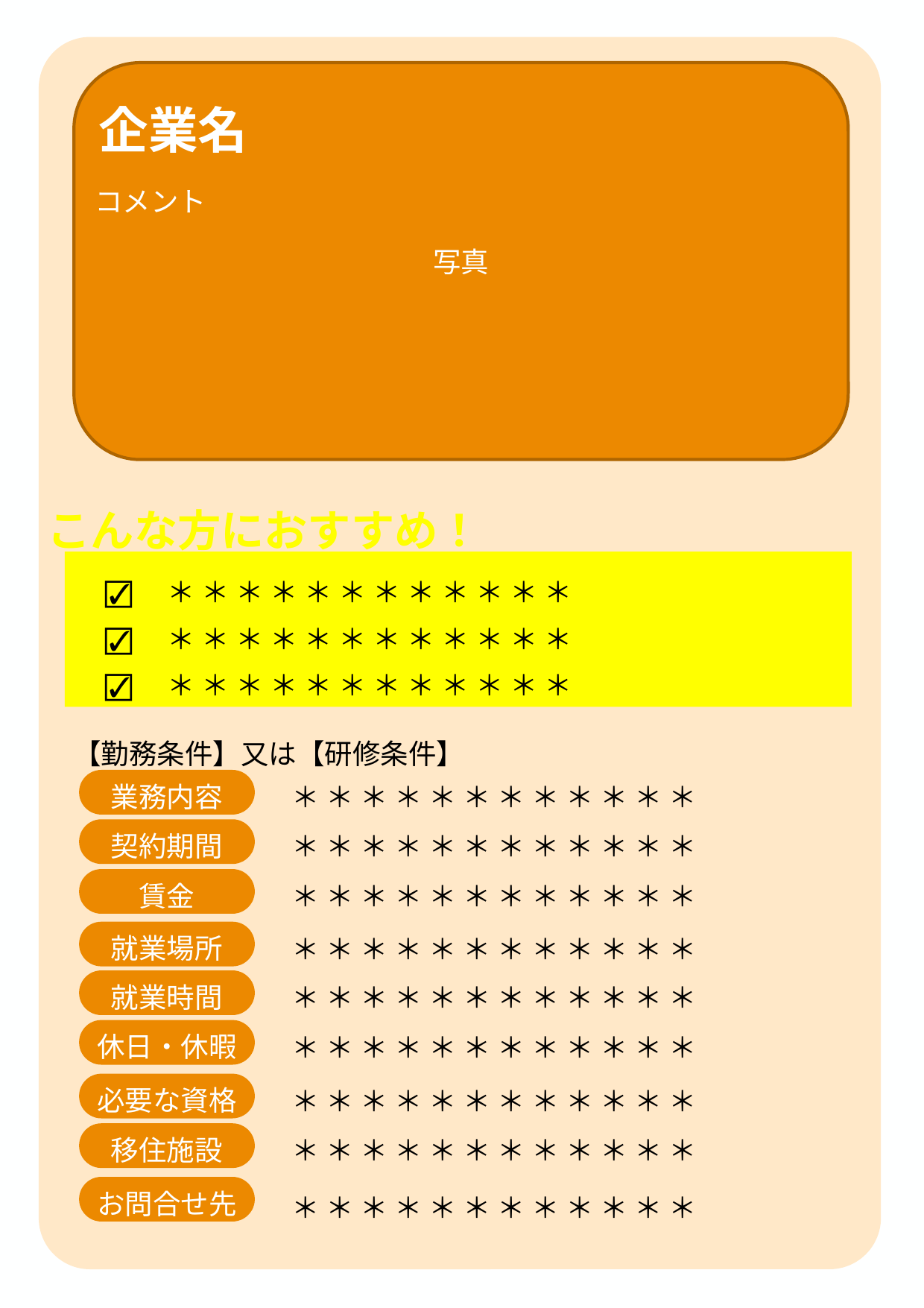

写真
任意様式
条件の9項目を記載していれば適宜修正いただいて構いません
# 企業名
コメント
こんな方におすすめ！

☑　＊ ＊ ＊ ＊ ＊ ＊ ＊ ＊ ＊ ＊ ＊ ＊
☑　＊ ＊ ＊ ＊ ＊ ＊ ＊ ＊ ＊ ＊ ＊ ＊
☑　＊ ＊ ＊ ＊ ＊ ＊ ＊ ＊ ＊ ＊ ＊ ＊
【勤務条件】又は【研修条件】
＊ ＊ ＊ ＊ ＊ ＊ ＊ ＊ ＊ ＊ ＊ ＊

業務内容
＊ ＊ ＊ ＊ ＊ ＊ ＊ ＊ ＊ ＊ ＊ ＊

契約期間
＊ ＊ ＊ ＊ ＊ ＊ ＊ ＊ ＊ ＊ ＊ ＊

賃金
＊ ＊ ＊ ＊ ＊ ＊ ＊ ＊ ＊ ＊ ＊ ＊

就業場所
＊ ＊ ＊ ＊ ＊ ＊ ＊ ＊ ＊ ＊ ＊ ＊

就業時間
＊ ＊ ＊ ＊ ＊ ＊ ＊ ＊ ＊ ＊ ＊ ＊

休日・休暇
＊ ＊ ＊ ＊ ＊ ＊ ＊ ＊ ＊ ＊ ＊ ＊

必要な資格
＊ ＊ ＊ ＊ ＊ ＊ ＊ ＊ ＊ ＊ ＊ ＊

移住施設
＊ ＊ ＊ ＊ ＊ ＊ ＊ ＊ ＊ ＊ ＊ ＊

お問合せ先